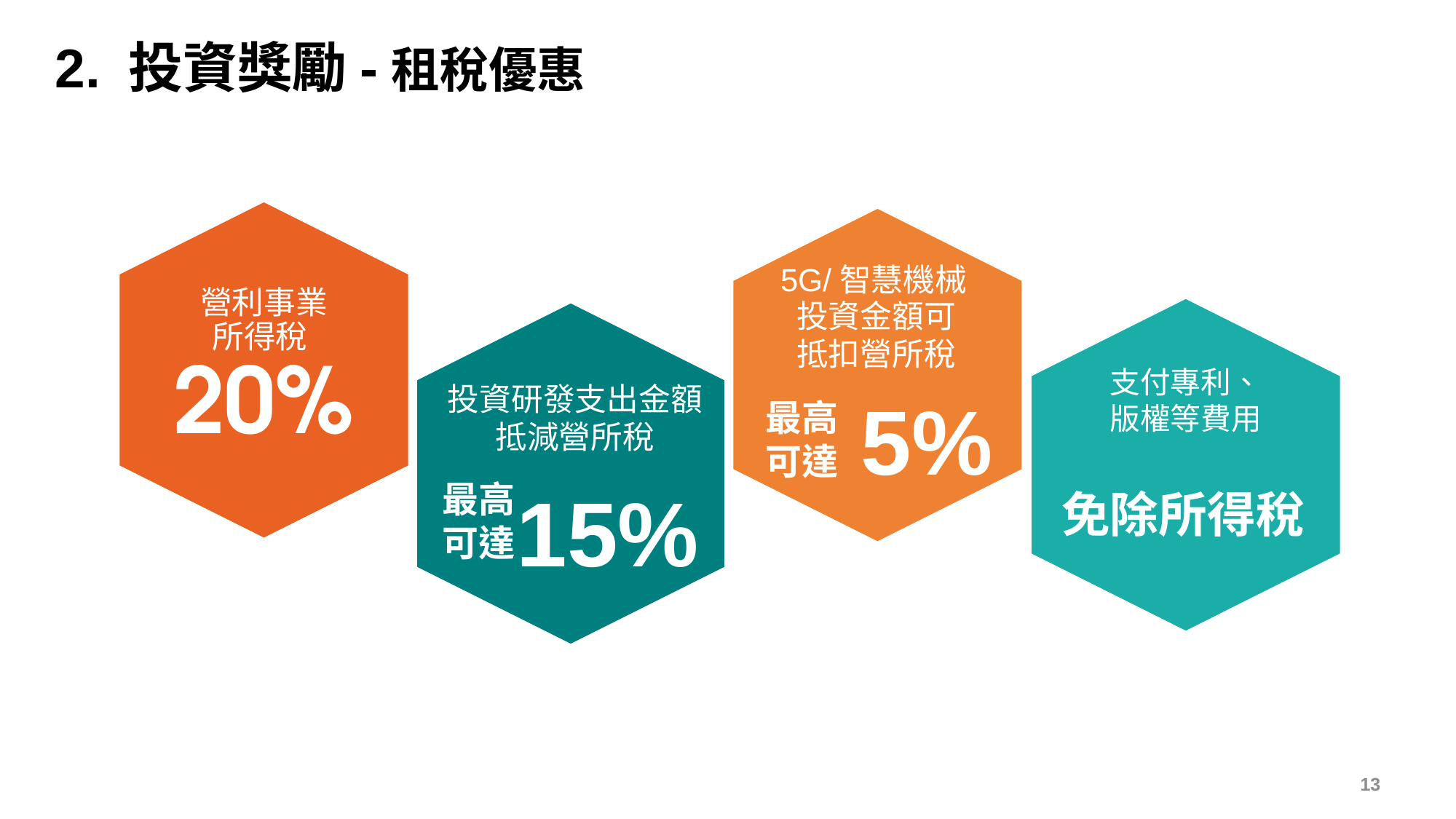

營利事業
所得稅20%

2. 投資獎勵-租稅優惠

5G/智慧機械
投資金額可
抵扣營所稅
支付專利、
版權等費用
投資研發支出金額抵減營所稅
5%
最高可達
15%
最高可達
免除所得稅
13